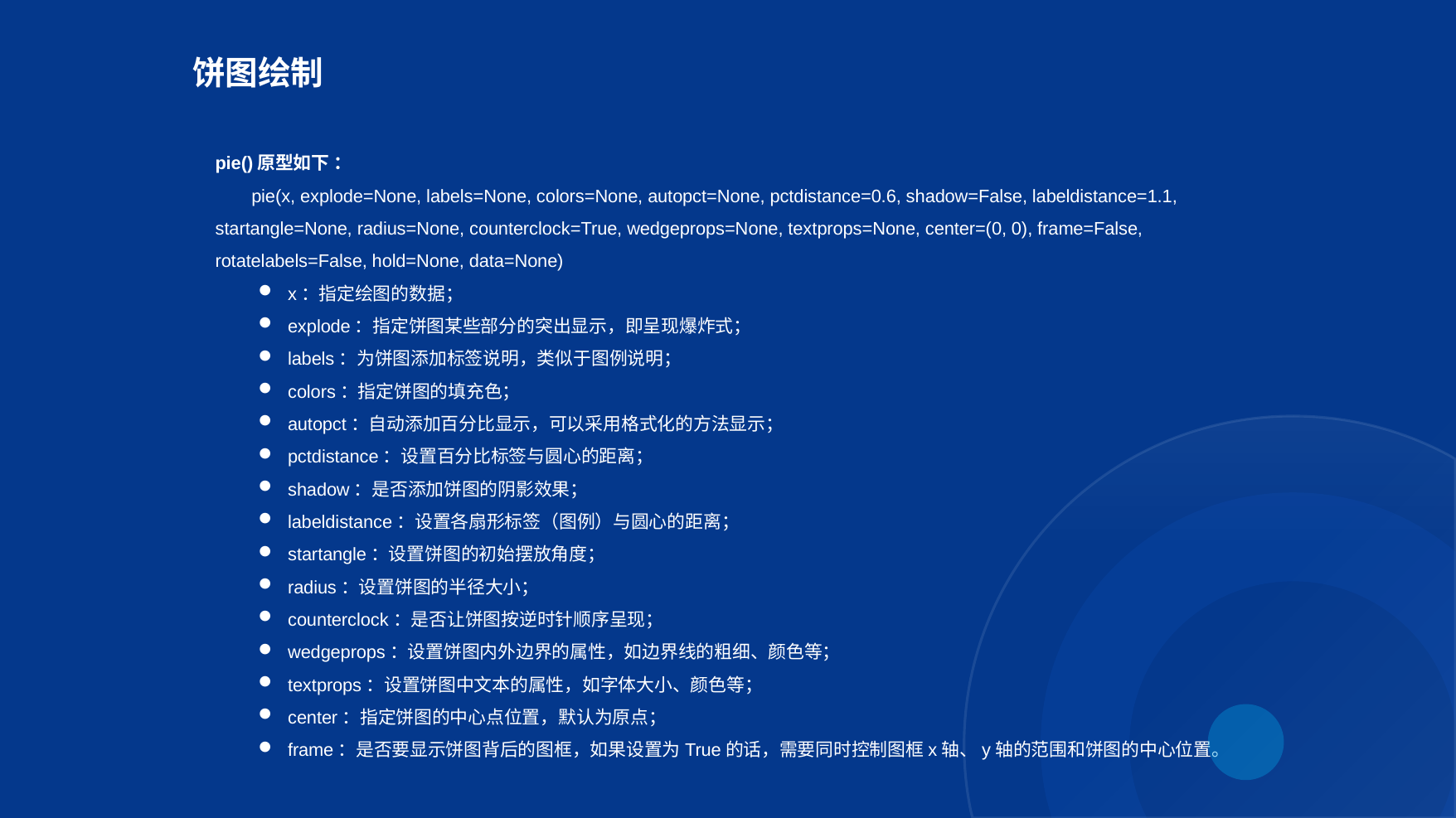

饼图绘制
pie()原型如下 ：
pie(x, explode=None, labels=None, colors=None, autopct=None, pctdistance=0.6, shadow=False, labeldistance=1.1, startangle=None, radius=None, counterclock=True, wedgeprops=None, textprops=None, center=(0, 0), frame=False, rotatelabels=False, hold=None, data=None)
x：指定绘图的数据；
explode：指定饼图某些部分的突出显示，即呈现爆炸式；
labels：为饼图添加标签说明，类似于图例说明；
colors：指定饼图的填充色；
autopct：自动添加百分比显示，可以采用格式化的方法显示；
pctdistance：设置百分比标签与圆心的距离；
shadow：是否添加饼图的阴影效果；
labeldistance：设置各扇形标签（图例）与圆心的距离；
startangle：设置饼图的初始摆放角度；
radius：设置饼图的半径大小；
counterclock：是否让饼图按逆时针顺序呈现；
wedgeprops：设置饼图内外边界的属性，如边界线的粗细、颜色等；
textprops：设置饼图中文本的属性，如字体大小、颜色等；
center：指定饼图的中心点位置，默认为原点；
frame：是否要显示饼图背后的图框，如果设置为True的话，需要同时控制图框x轴、y轴的范围和饼图的中心位置。